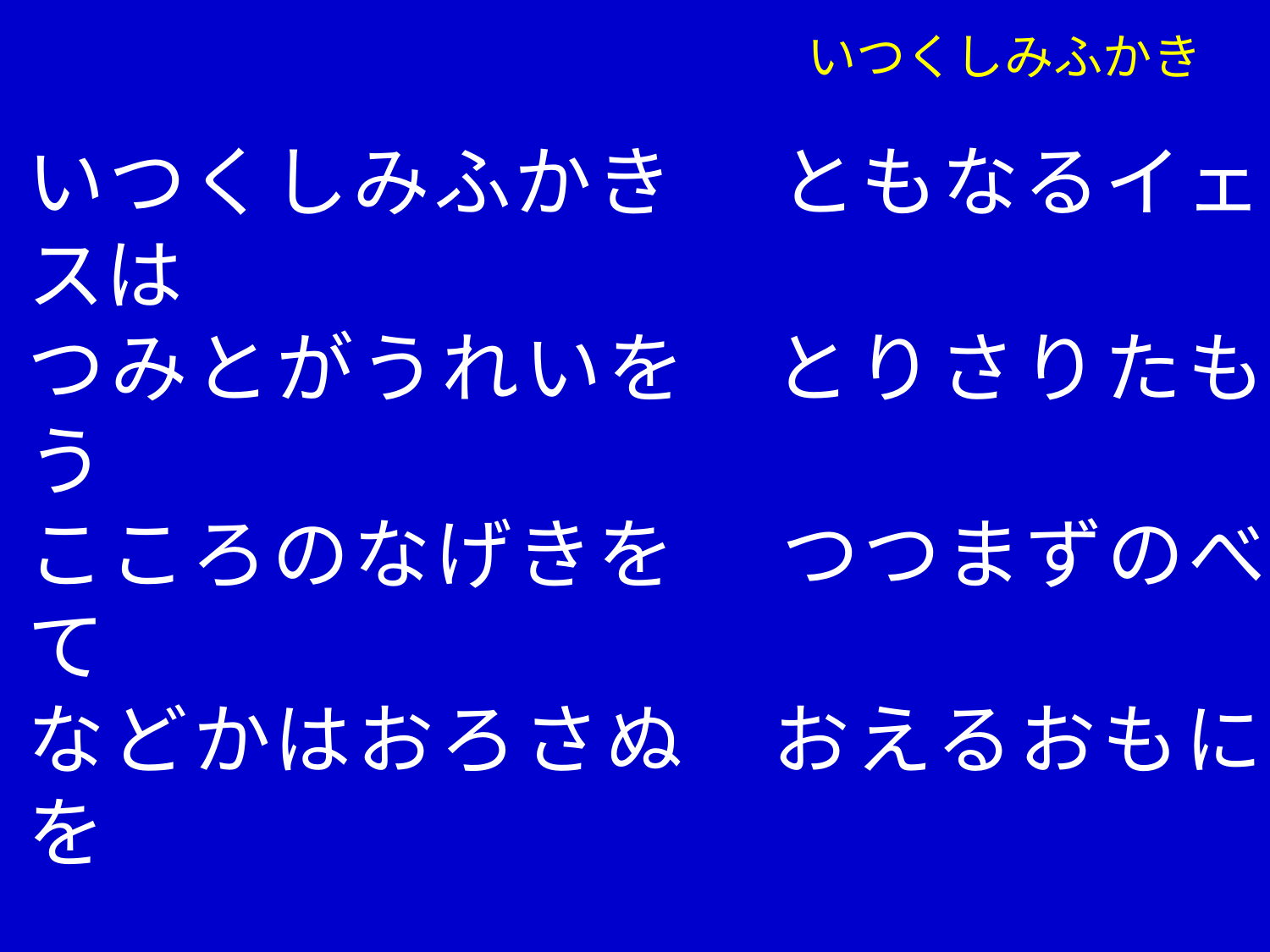

# いつくしみふかき
いつくしみふかき　 ともなるイェスは
つみとがうれいを　とりさりたもう
こころのなげきを　 つつまずのべて
などかはおろさぬ　おえるおもにを